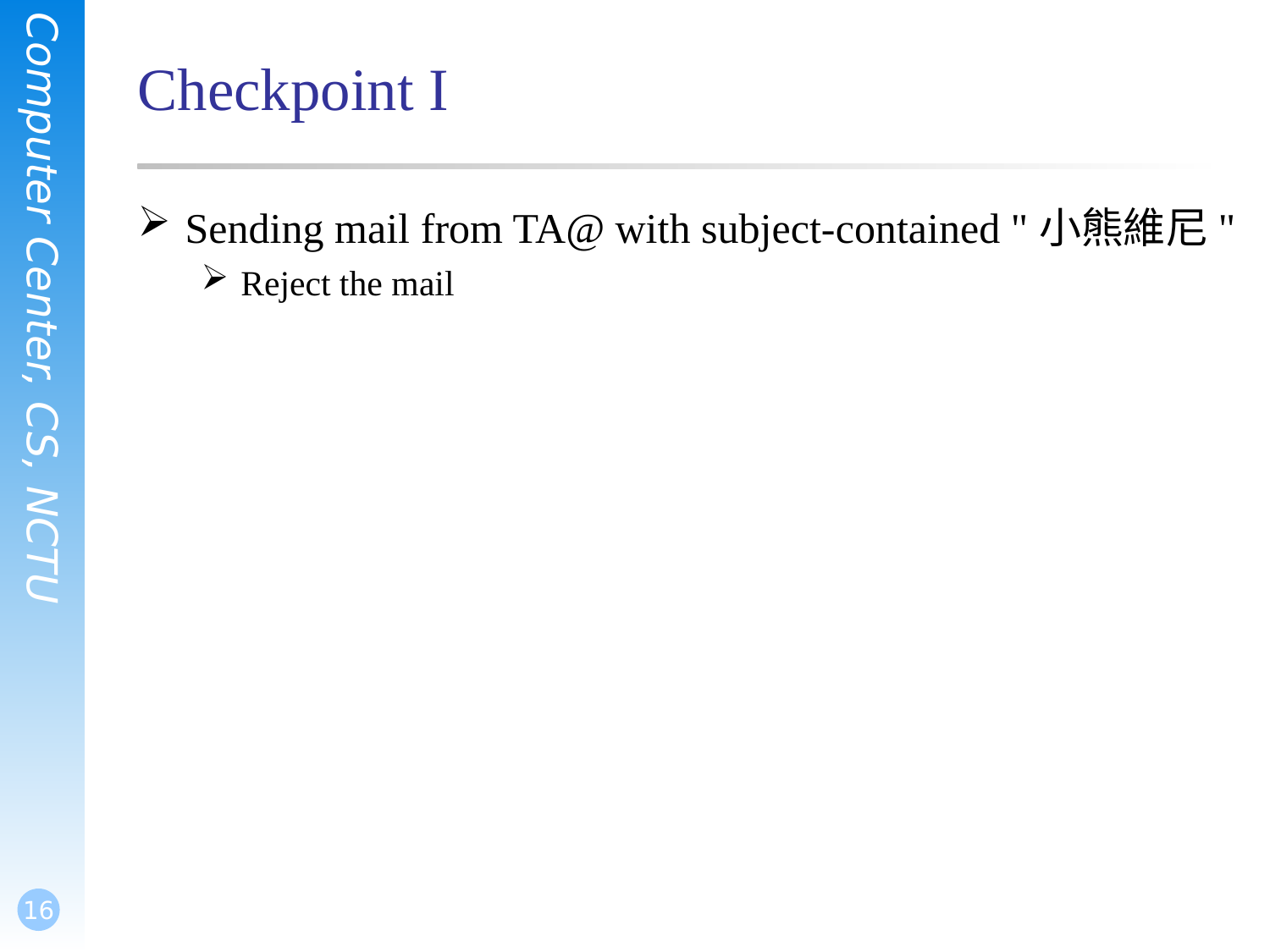

# Checkpoint I
Sending mail from TA@ with subject-contained "小熊維尼"
Reject the mail